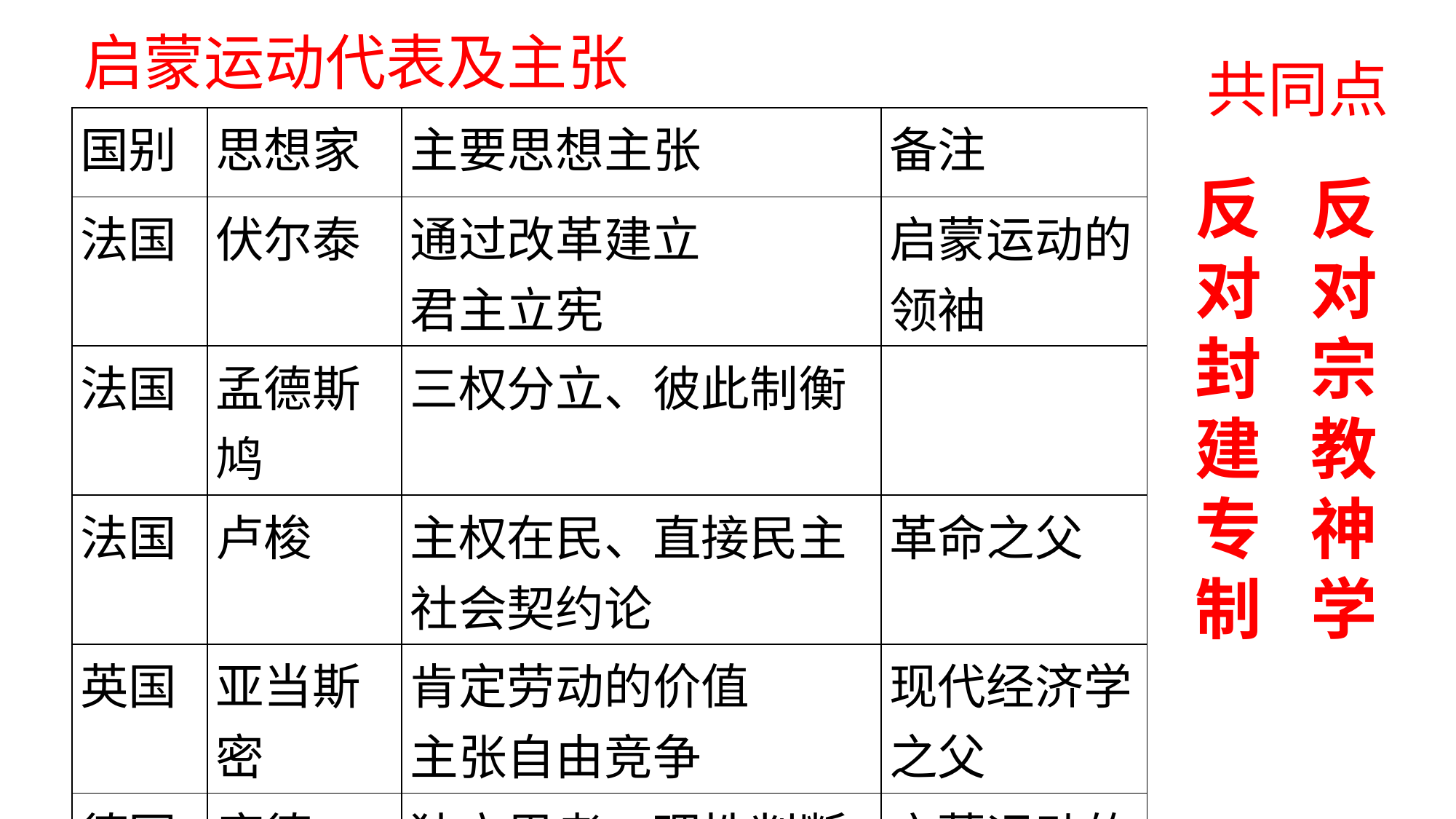

启蒙运动代表及主张
共同点
| 国别 | 思想家 | 主要思想主张 | 备注 |
| --- | --- | --- | --- |
| 法国 | 伏尔泰 | 通过改革建立 君主立宪 | 启蒙运动的领袖 |
| 法国 | 孟德斯鸠 | 三权分立、彼此制衡 |  |
| 法国 | 卢梭 | 主权在民、直接民主 社会契约论 | 革命之父 |
| 英国 | 亚当斯密 | 肯定劳动的价值 主张自由竞争 | 现代经济学之父 |
| 德国 | 康德 | 独立思考，理性判断 要自由跟要自律 | 启蒙运动的总结者 |
反对封建专制
反对宗教神学